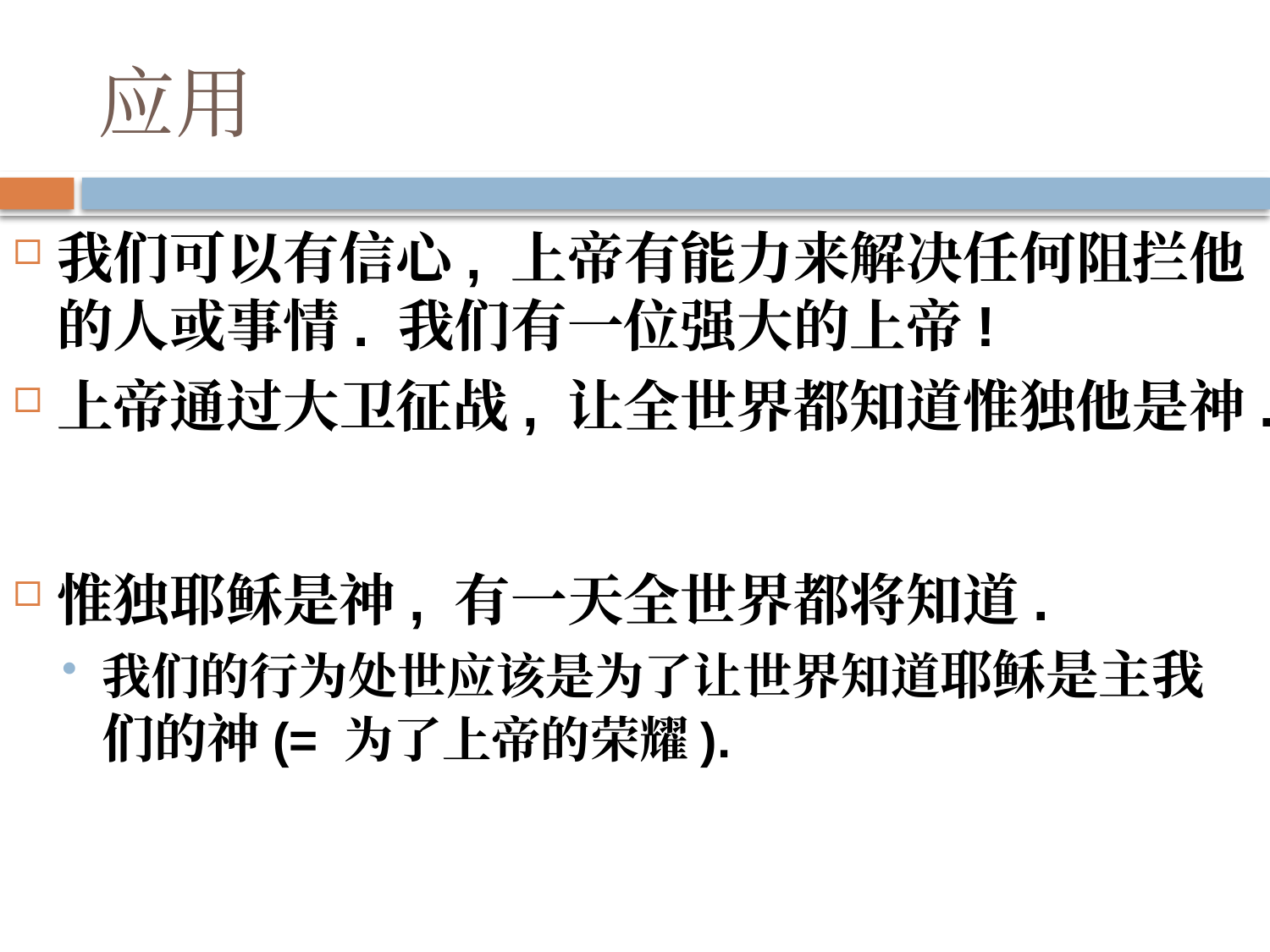

# 应用
我们可以有信心, 上帝有能力来解决任何阻拦他的人或事情. 我们有一位强大的上帝!
上帝通过大卫征战, 让全世界都知道惟独他是神.

惟独耶稣是神, 有一天全世界都将知道.
我们的行为处世应该是为了让世界知道耶稣是主我们的神(= 为了上帝的荣耀).